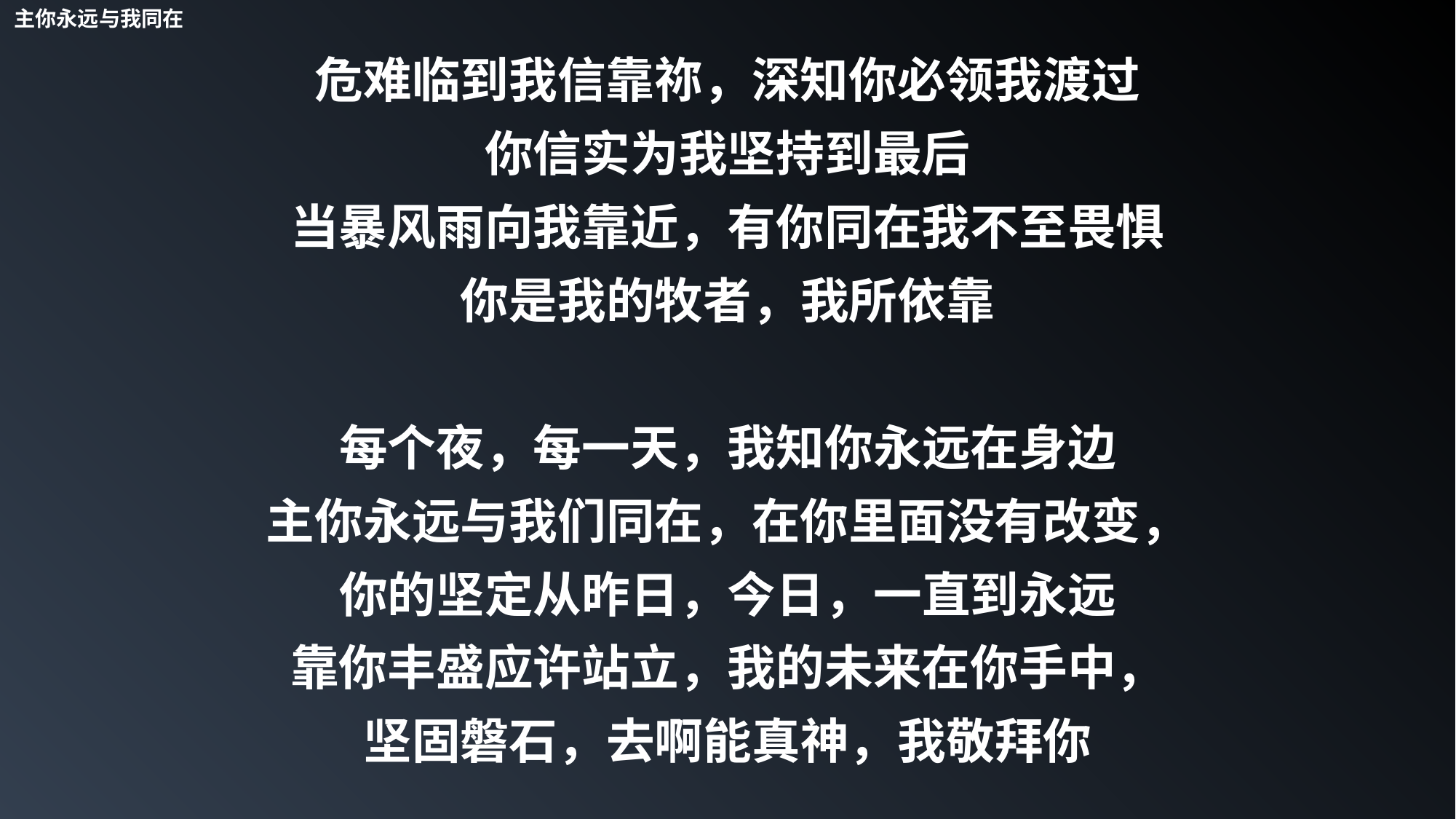

主你永远与我同在
危难临到我信靠祢，深知你必领我渡过
你信实为我坚持到最后
当暴风雨向我靠近，有你同在我不至畏惧
你是我的牧者，我所依靠

每个夜，每一天，我知你永远在身边
主你永远与我们同在，在你里面没有改变，
你的坚定从昨日，今日，一直到永远
靠你丰盛应许站立，我的未来在你手中，
坚固磐石，去啊能真神，我敬拜你